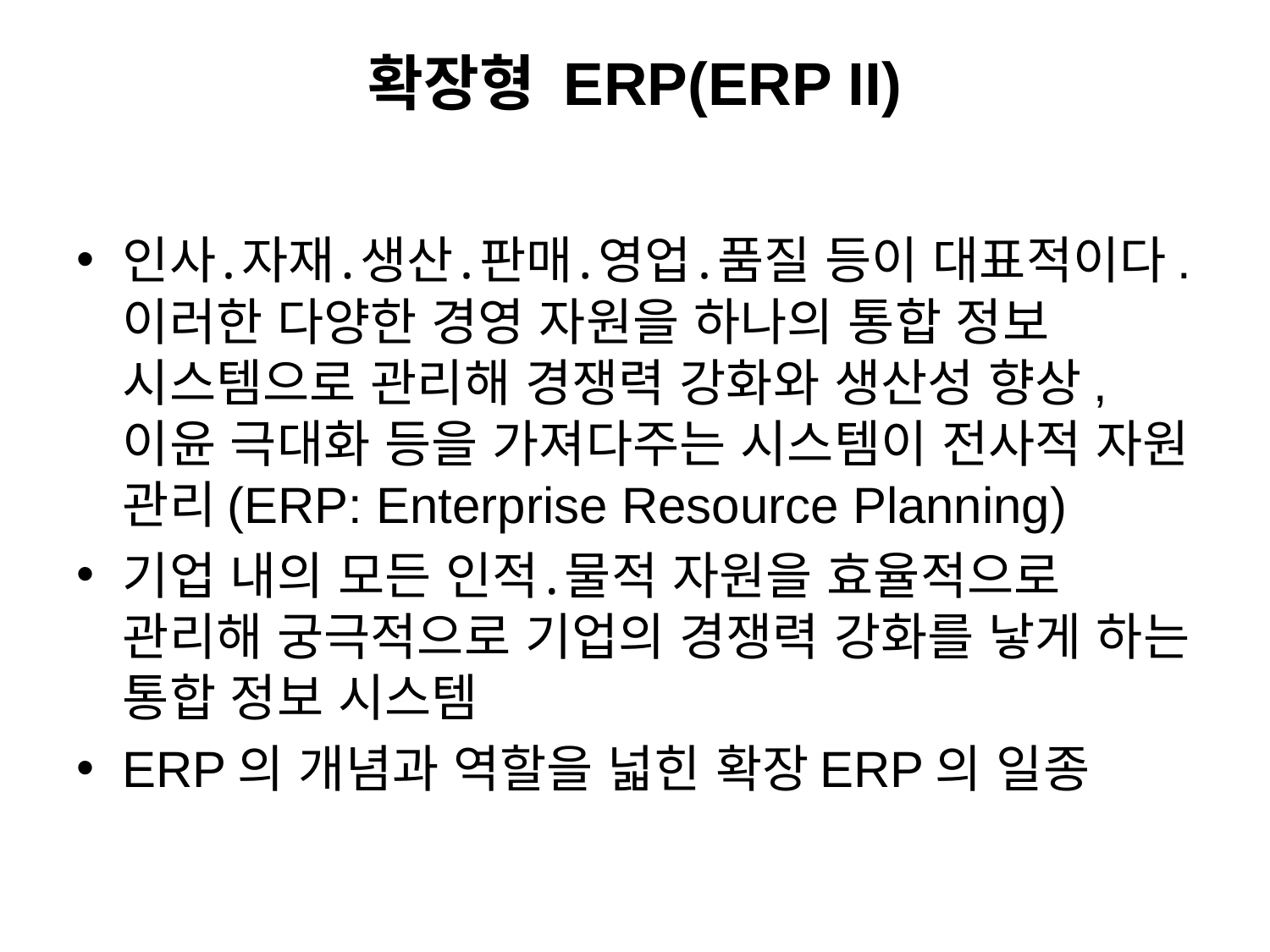

# 확장형 ERP(ERP II)
인사․자재․생산․판매․영업․품질 등이 대표적이다. 이러한 다양한 경영 자원을 하나의 통합 정보 시스템으로 관리해 경쟁력 강화와 생산성 향상, 이윤 극대화 등을 가져다주는 시스템이 전사적 자원 관리(ERP: Enterprise Resource Planning)
기업 내의 모든 인적․물적 자원을 효율적으로 관리해 궁극적으로 기업의 경쟁력 강화를 낳게 하는 통합 정보 시스템
ERP의 개념과 역할을 넓힌 확장ERP의 일종